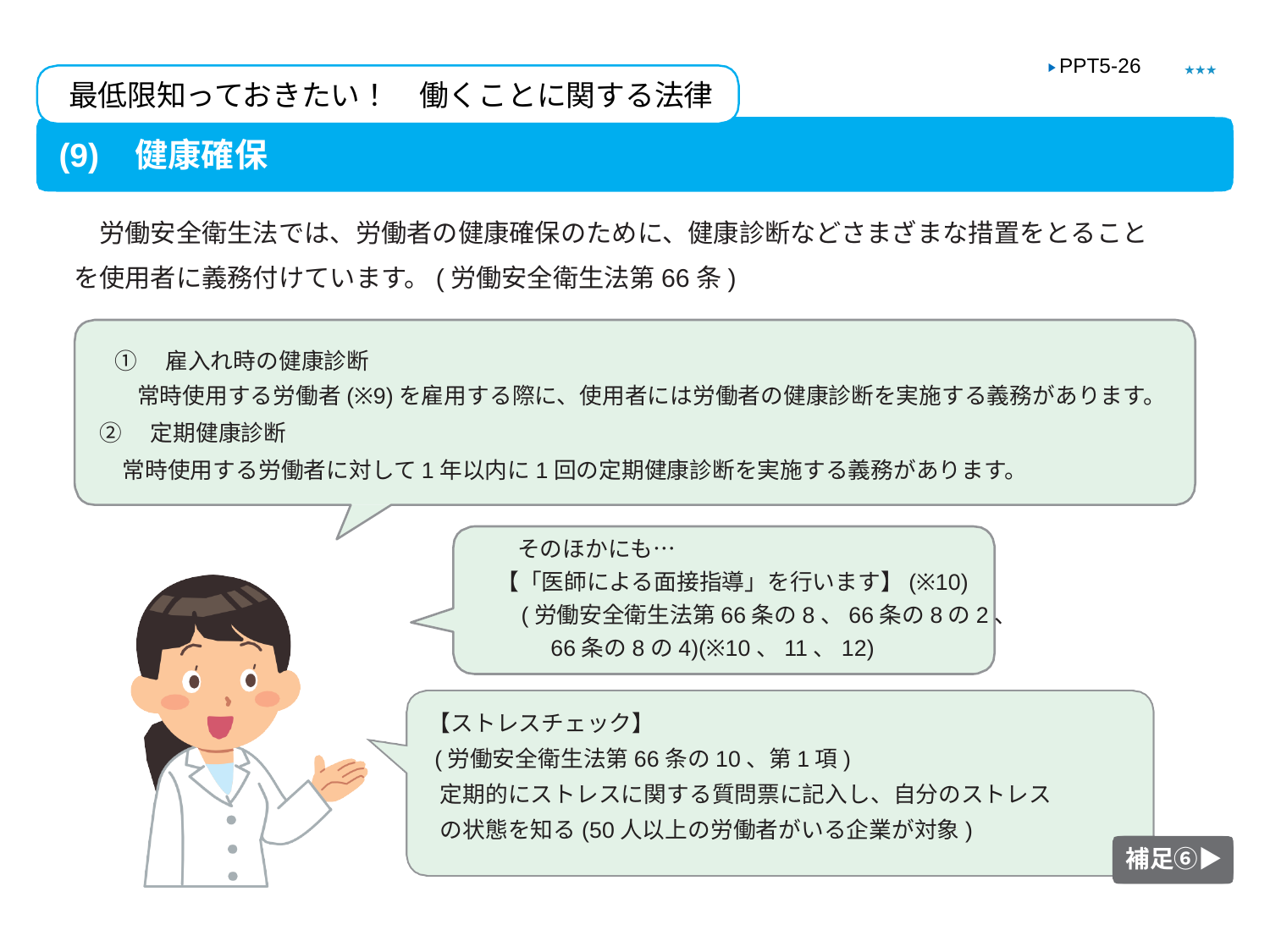

★★★
▶ PPT5-26

最低限知っておきたい！　働くことに関する法律

(9)   健康確保
　労働安全衛生法では、労働者の健康確保のために、健康診断などさまざまな措置をとることを使用者に義務付けています。(労働安全衛生法第66条)

①　雇入れ時の健康診断
　常時使用する労働者(※9)を雇用する際に、使用者には労働者の健康診断を実施する義務があります。
②　定期健康診断
　常時使用する労働者に対して1年以内に1回の定期健康診断を実施する義務があります。
そのほかにも…
　　　　　　　　　　　　【「医師による面接指導」を行います】(※10)
　　　　　　　　　　　　　　　(労働安全衛生法第66条の8、66条の8の2、
　　　　　　　　　　66条の8の4)(※10、11、12)

【ストレスチェック】
 (労働安全衛生法第66条の10、第1項)
定期的にストレスに関する質問票に記入し、自分のストレス
の状態を知る(50人以上の労働者がいる企業が対象)
補足⑥▶